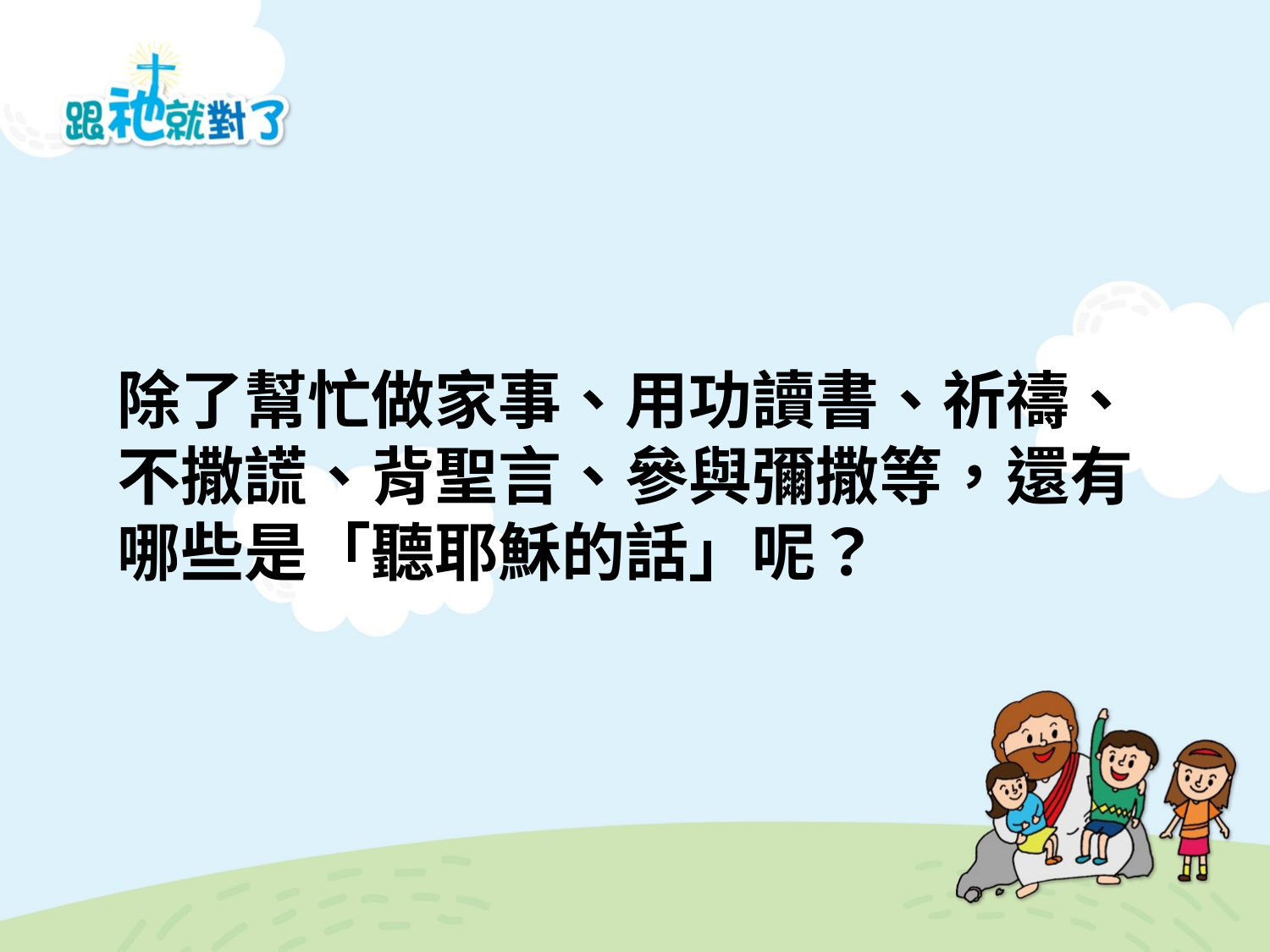

除了幫忙做家事、用功讀書、祈禱、不撒謊、背聖言、參與彌撒等，還有哪些是「聽耶穌的話」呢？